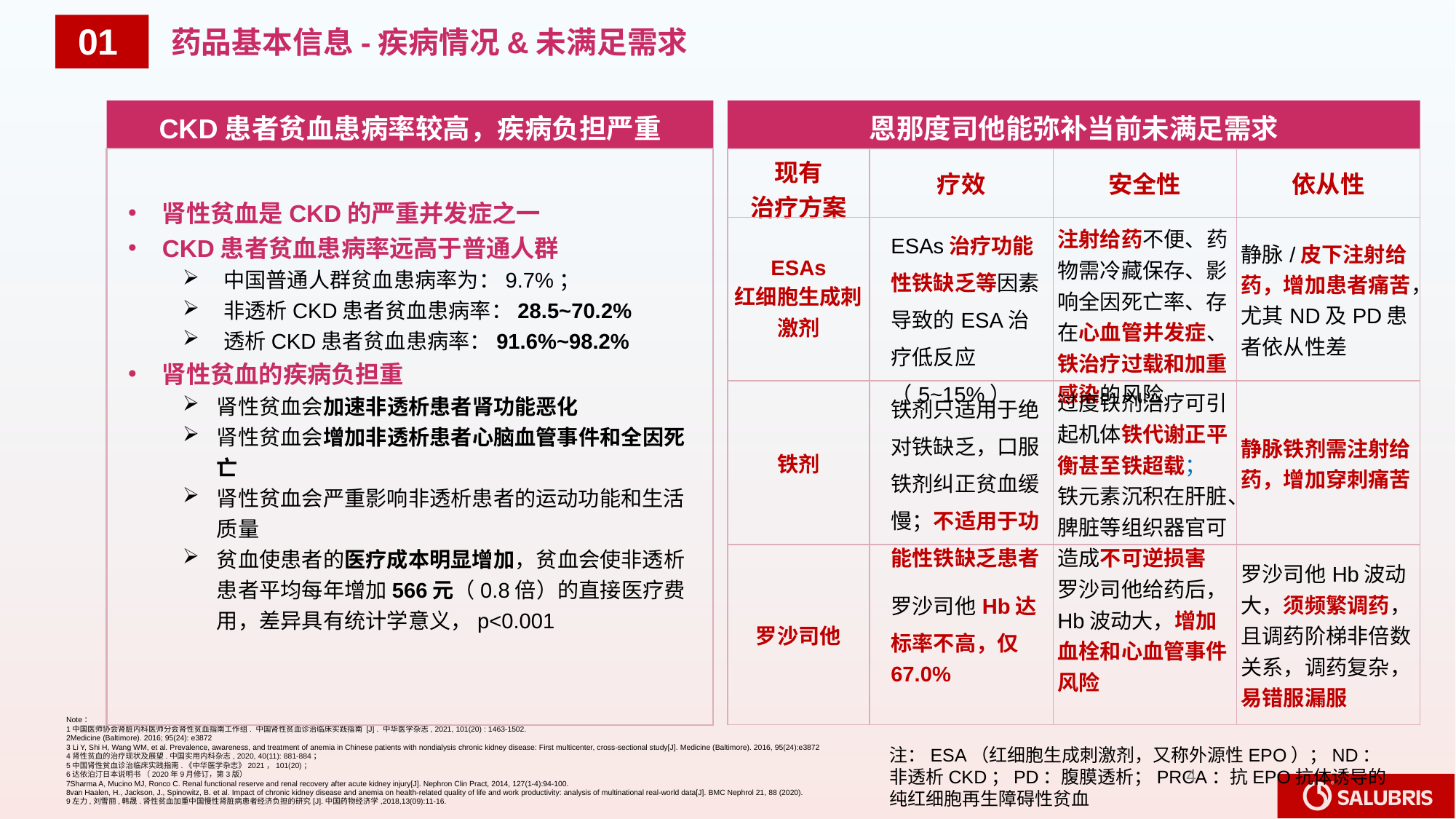

01

药品基本信息-疾病情况&未满足需求
恩那度司他能弥补当前未满足需求
CKD患者贫血患病率较高，疾病负担严重
肾性贫血是CKD的严重并发症之一
CKD患者贫血患病率远高于普通人群
中国普通人群贫血患病率为：9.7%；
非透析CKD患者贫血患病率：28.5~70.2%
透析CKD患者贫血患病率：91.6%~98.2%
肾性贫血的疾病负担重
肾性贫血会加速非透析患者肾功能恶化
肾性贫血会增加非透析患者心脑血管事件和全因死亡
肾性贫血会严重影响非透析患者的运动功能和生活质量
贫血使患者的医疗成本明显增加，贫血会使非透析患者平均每年增加566元（0.8倍）的直接医疗费用，差异具有统计学意义，p<0.001

| 现有 治疗方案 | 疗效 | 安全性 | 依从性 |
| --- | --- | --- | --- |
| ESAs 红细胞生成刺激剂 | ESAs治疗功能性铁缺乏等因素导致的ESA治疗低反应（5~15%） | 注射给药不便、药物需冷藏保存、影响全因死亡率、存在心血管并发症、铁治疗过载和加重感染的风险 | 静脉/皮下注射给药，增加患者痛苦，尤其ND及PD患者依从性差 |
| 铁剂 | 铁剂只适用于绝对铁缺乏，口服铁剂纠正贫血缓慢；不适用于功能性铁缺乏患者 | 过度铁剂治疗可引起机体铁代谢正平衡甚至铁超载； 铁元素沉积在肝脏、脾脏等组织器官可造成不可逆损害 | 静脉铁剂需注射给药，增加穿刺痛苦 |
| 罗沙司他 | 罗沙司他Hb达标率不高，仅67.0% | 罗沙司他给药后，Hb波动大，增加血栓和心血管事件风险 | 罗沙司他Hb波动大，须频繁调药，且调药阶梯非倍数关系，调药复杂，易错服漏服 |
Note：
1中国医师协会肾脏内科医师分会肾性贫血指南工作组. 中国肾性贫血诊治临床实践指南 [J] . 中华医学杂志, 2021, 101(20) : 1463-1502.
2Medicine (Baltimore). 2016; 95(24): e3872
3 Li Y, Shi H, Wang WM, et al. Prevalence, awareness, and treatment of anemia in Chinese patients with nondialysis chronic kidney disease: First multicenter, cross-sectional study[J]. Medicine (Baltimore). 2016, 95(24):e3872
4肾性贫血的治疗现状及展望.中国实用内科杂志, 2020, 40(11): 881-884；
5中国肾性贫血诊治临床实践指南.《中华医学杂志》2021，101(20)；
6达依泊汀日本说明书 （2020年9月修订，第3版）
7Sharma A, Mucino MJ, Ronco C. Renal functional reserve and renal recovery after acute kidney injury[J]. Nephron Clin Pract, 2014, 127(1-4):94-100.
8van Haalen, H., Jackson, J., Spinowitz, B. et al. Impact of chronic kidney disease and anemia on health-related quality of life and work productivity: analysis of multinational real-world data[J]. BMC Nephrol 21, 88 (2020).
9左力,刘雪丽,韩晟.肾性贫血加重中国慢性肾脏病患者经济负担的研究[J].中国药物经济学,2018,13(09):11-16.

注：ESA（红细胞生成刺激剂，又称外源性EPO）；ND：非透析CKD；PD：腹膜透析；PRCA：抗EPO抗体诱导的纯红细胞再生障碍性贫血
4